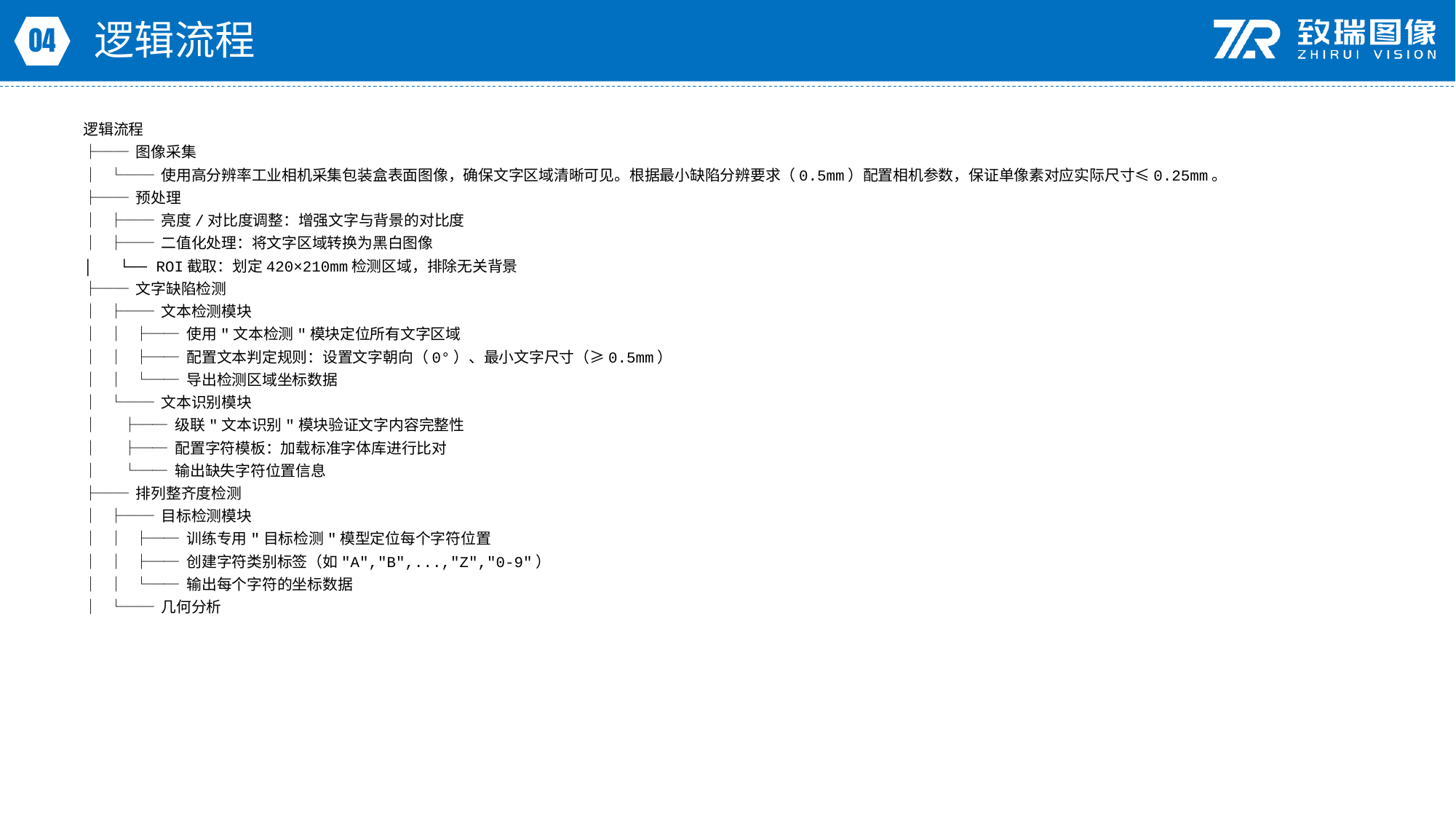

逻辑流程
04

逻辑流程
├── 图像采集
│   └── 使用高分辨率工业相机采集包装盒表面图像，确保文字区域清晰可见。根据最小缺陷分辨要求（0.5mm）配置相机参数，保证单像素对应实际尺寸≤0.25mm。
├── 预处理
│   ├── 亮度/对比度调整：增强文字与背景的对比度
│   ├── 二值化处理：将文字区域转换为黑白图像
│   └── ROI截取：划定420×210mm检测区域，排除无关背景
├── 文字缺陷检测
│   ├── 文本检测模块
│   │   ├── 使用"文本检测"模块定位所有文字区域
│   │   ├── 配置文本判定规则：设置文字朝向（0°）、最小文字尺寸（≥0.5mm）
│   │   └── 导出检测区域坐标数据
│   └── 文本识别模块
│       ├── 级联"文本识别"模块验证文字内容完整性
│       ├── 配置字符模板：加载标准字体库进行比对
│       └── 输出缺失字符位置信息
├── 排列整齐度检测
│   ├── 目标检测模块
│   │   ├── 训练专用"目标检测"模型定位每个字符位置
│   │   ├── 创建字符类别标签（如"A","B",...,"Z","0-9"）
│   │   └── 输出每个字符的坐标数据
│   └── 几何分析